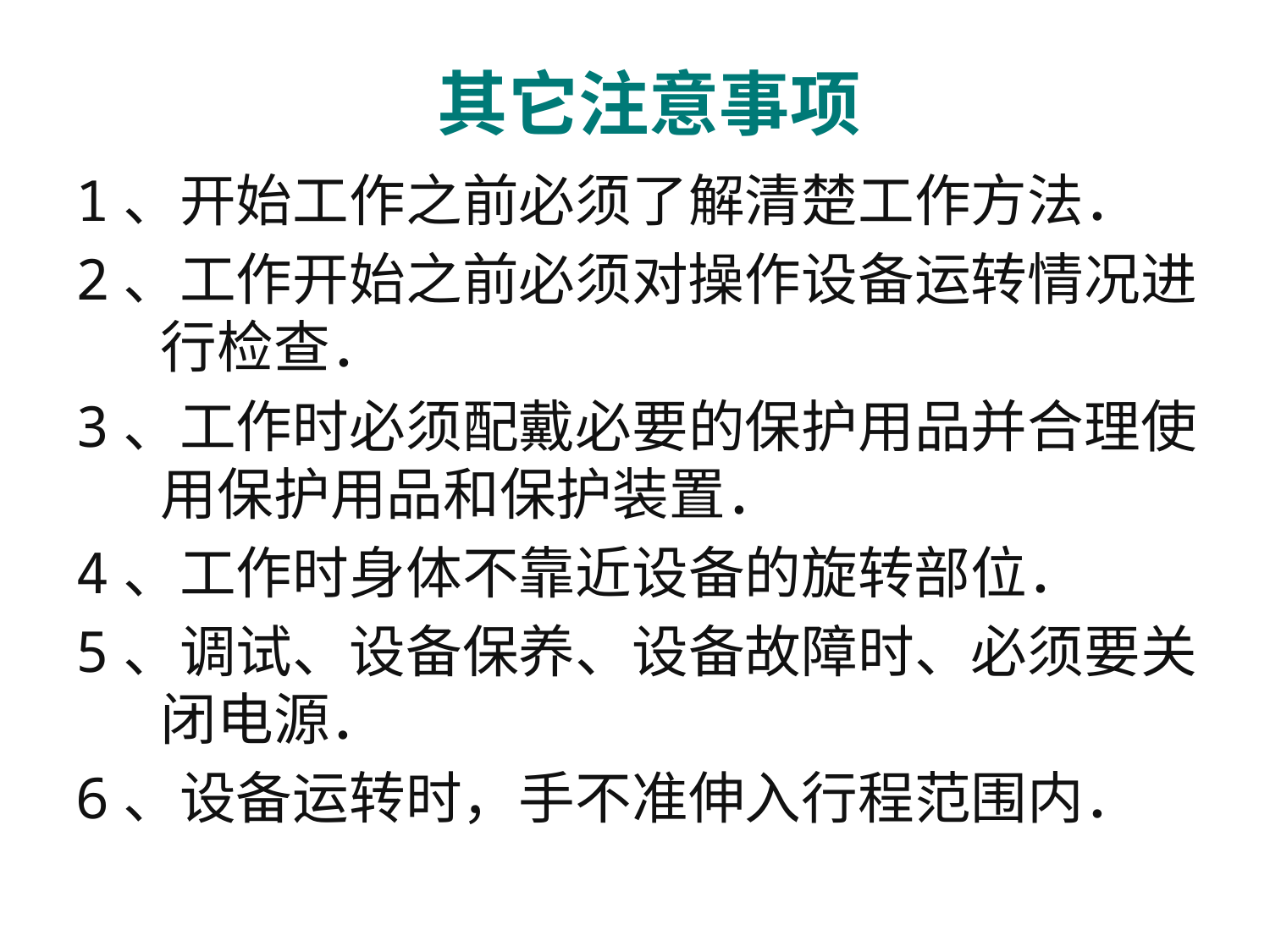

# 其它注意事项
1、开始工作之前必须了解清楚工作方法．
2、工作开始之前必须对操作设备运转情况进行检查．
3、工作时必须配戴必要的保护用品并合理使用保护用品和保护装置．
4、工作时身体不靠近设备的旋转部位．
5、调试、设备保养、设备故障时、必须要关闭电源．
6、设备运转时，手不准伸入行程范围内．